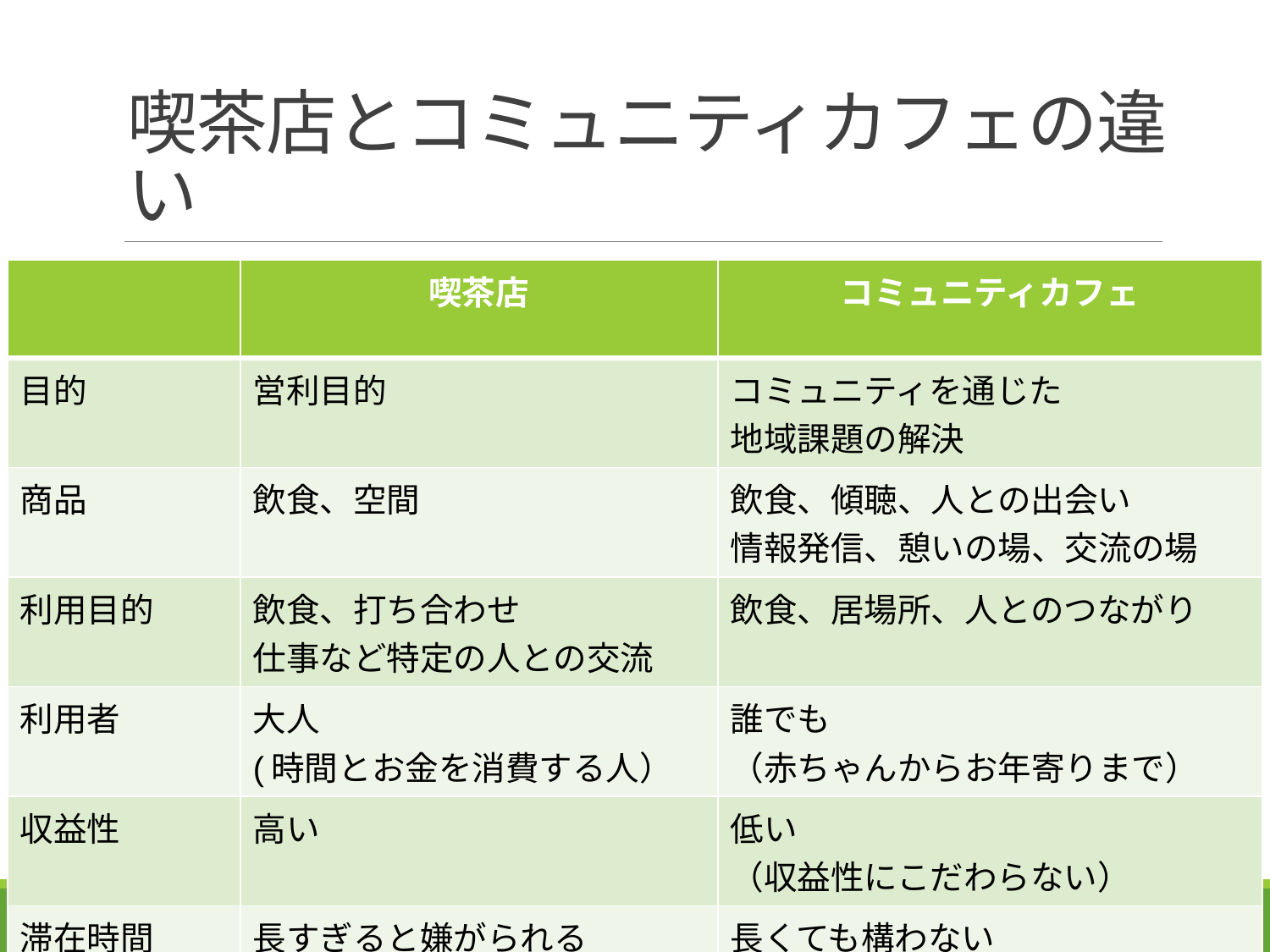

# 喫茶店とコミュニティカフェの違い
|  | 喫茶店 | コミュニティカフェ |
| --- | --- | --- |
| 目的 | 営利目的 | コミュニティを通じた 地域課題の解決 |
| 商品 | 飲食、空間 | 飲食、傾聴、人との出会い 情報発信、憩いの場、交流の場 |
| 利用目的 | 飲食、打ち合わせ 仕事など特定の人との交流 | 飲食、居場所、人とのつながり |
| 利用者 | 大人 (時間とお金を消費する人） | 誰でも （赤ちゃんからお年寄りまで） |
| 収益性 | 高い | 低い （収益性にこだわらない） |
| 滞在時間 | 長すぎると嫌がられる | 長くても構わない |